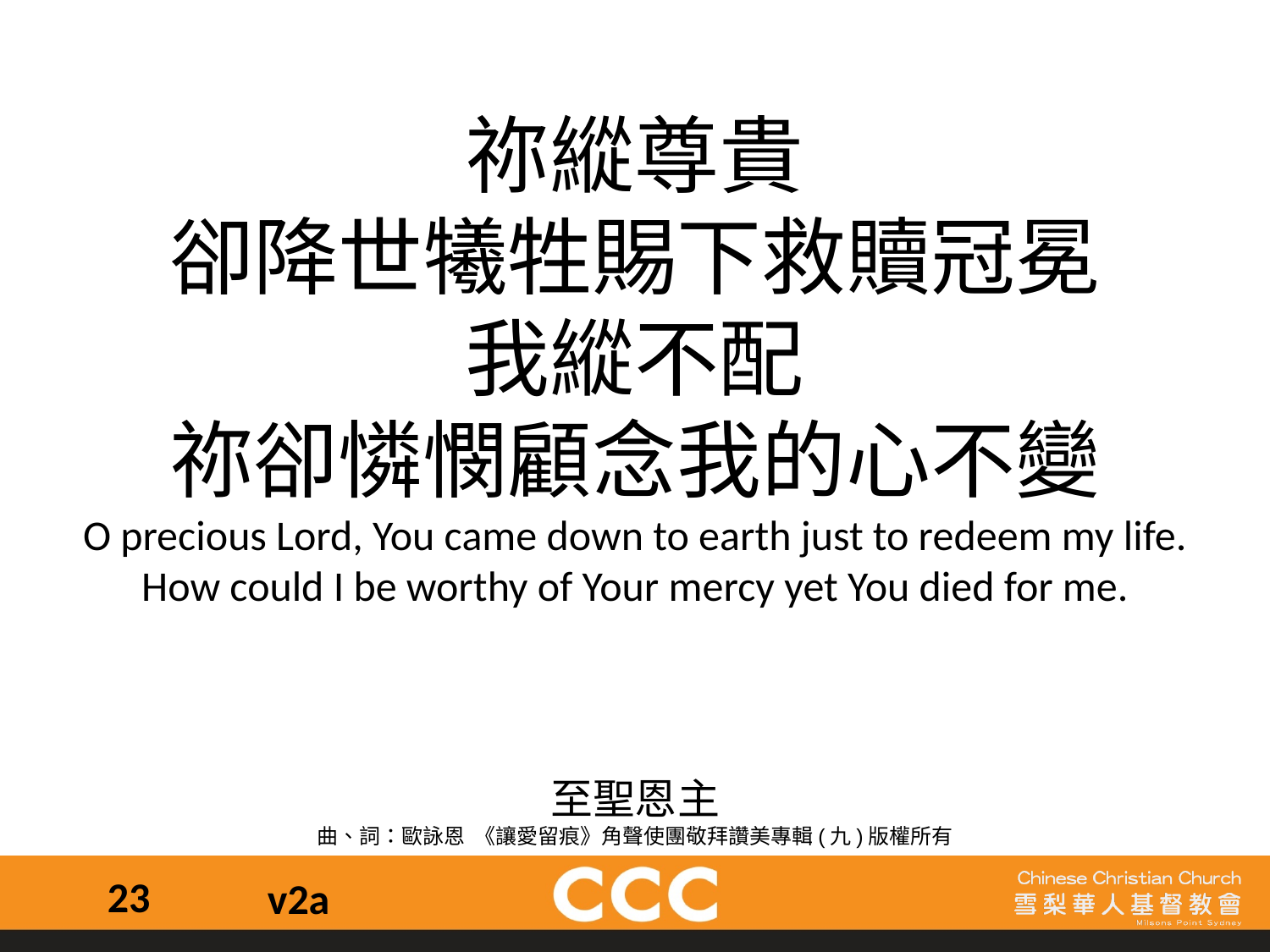

祢縱尊貴
卻降世犧牲賜下救贖冠冕
我縱不配
祢卻憐憫顧念我的心不變
O precious Lord, You came down to earth just to redeem my life.
How could I be worthy of Your mercy yet You died for me.
至聖恩主
曲、詞：歐詠恩  《讓愛留痕》角聲使團敬拜讚美專輯(九)版權所有
23
v2a